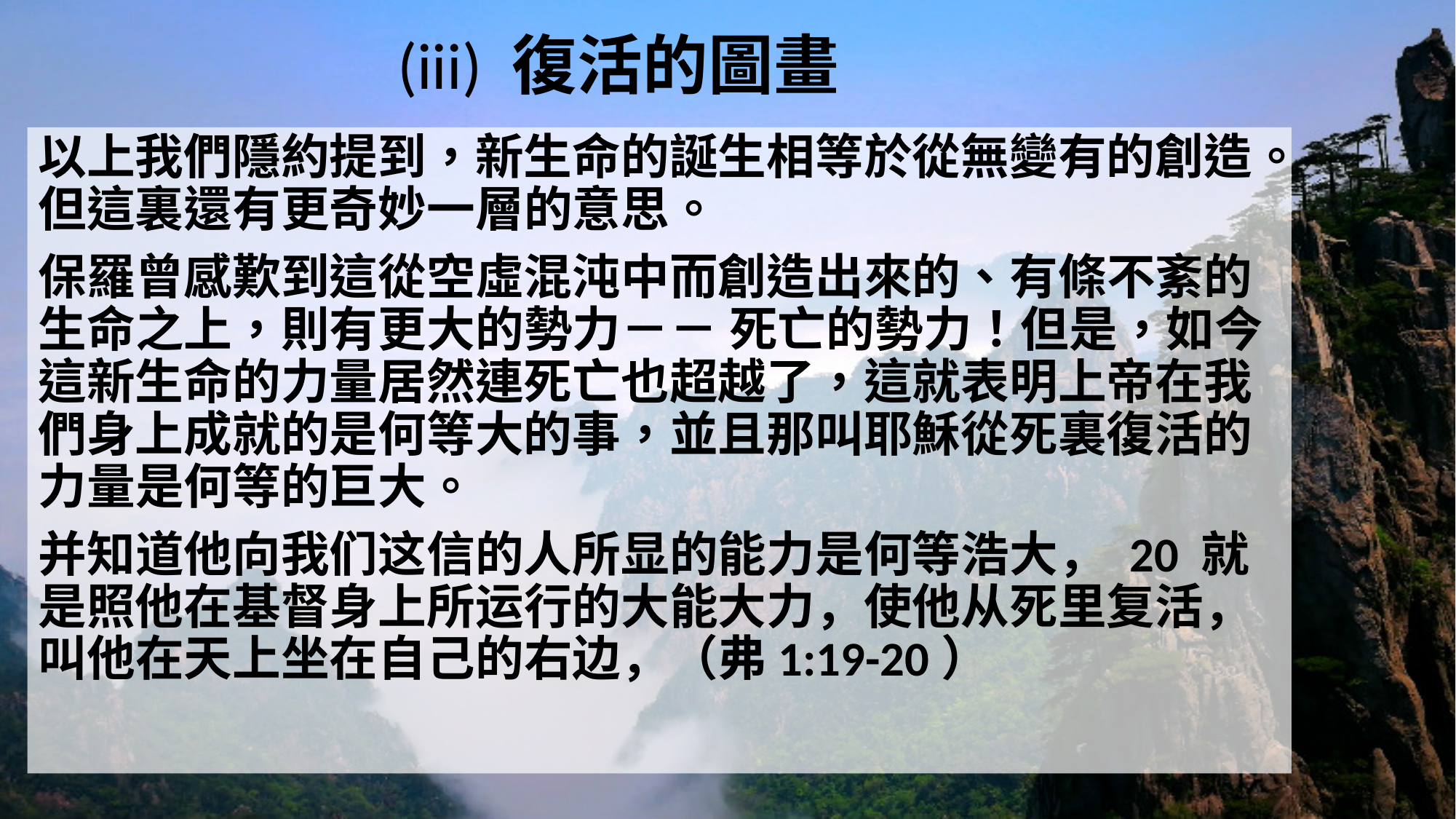

# (iii) 復活的圖畫
以上我們隱約提到，新生命的誕生相等於從無變有的創造。但這裏還有更奇妙一層的意思。
保羅曾感歎到這從空虛混沌中而創造出來的、有條不紊的生命之上，則有更大的勢力－－ 死亡的勢力！但是，如今這新生命的力量居然連死亡也超越了，這就表明上帝在我們身上成就的是何等大的事，並且那叫耶穌從死裏復活的力量是何等的巨大。
并知道他向我们这信的人所显的能力是何等浩大， 20 就是照他在基督身上所运行的大能大力，使他从死里复活，叫他在天上坐在自己的右边，（弗1:19-20）